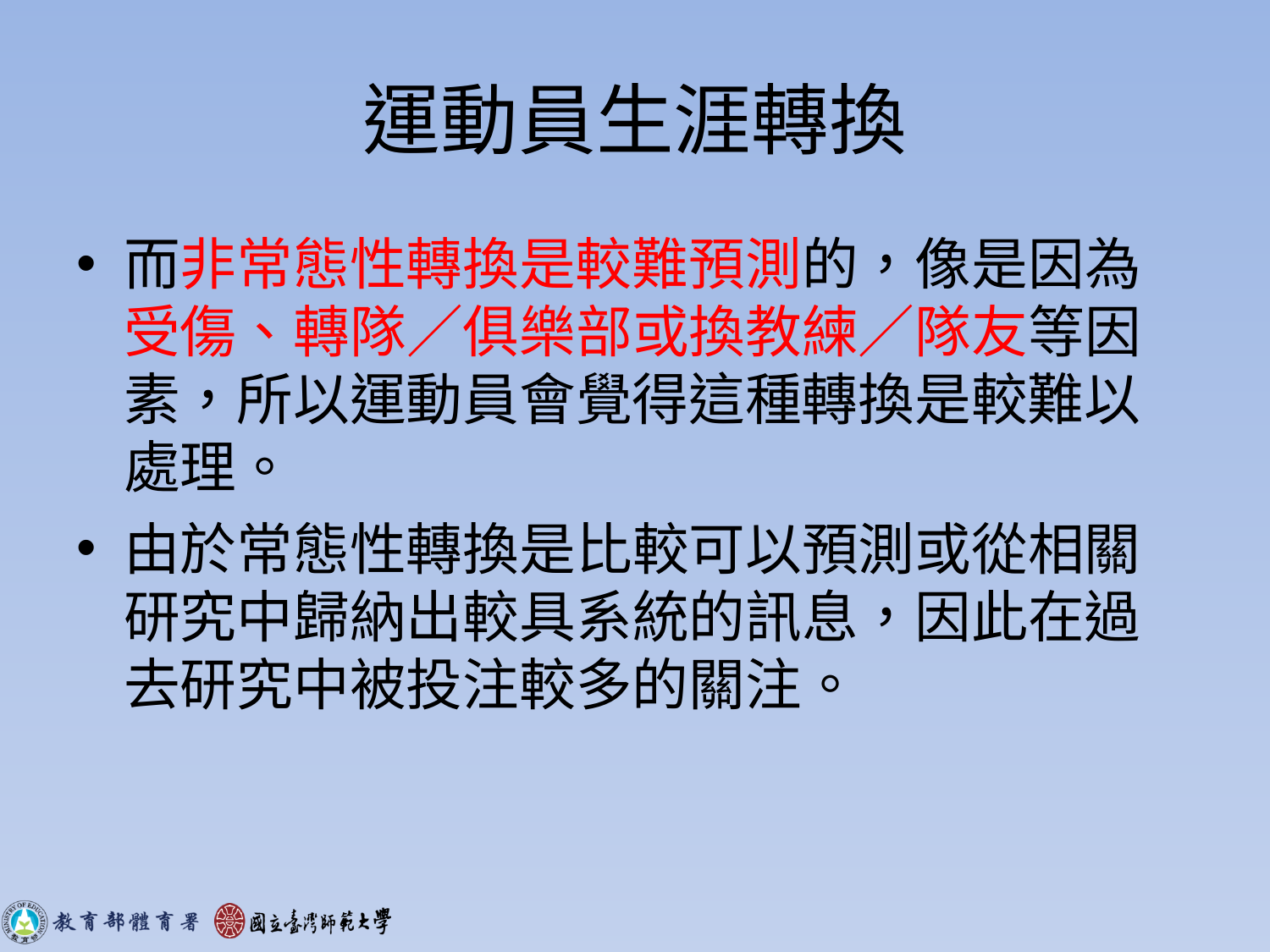

# 運動員生涯轉換
而非常態性轉換是較難預測的，像是因為受傷、轉隊／俱樂部或換教練／隊友等因素，所以運動員會覺得這種轉換是較難以處理。
由於常態性轉換是比較可以預測或從相關研究中歸納出較具系統的訊息，因此在過去研究中被投注較多的關注。